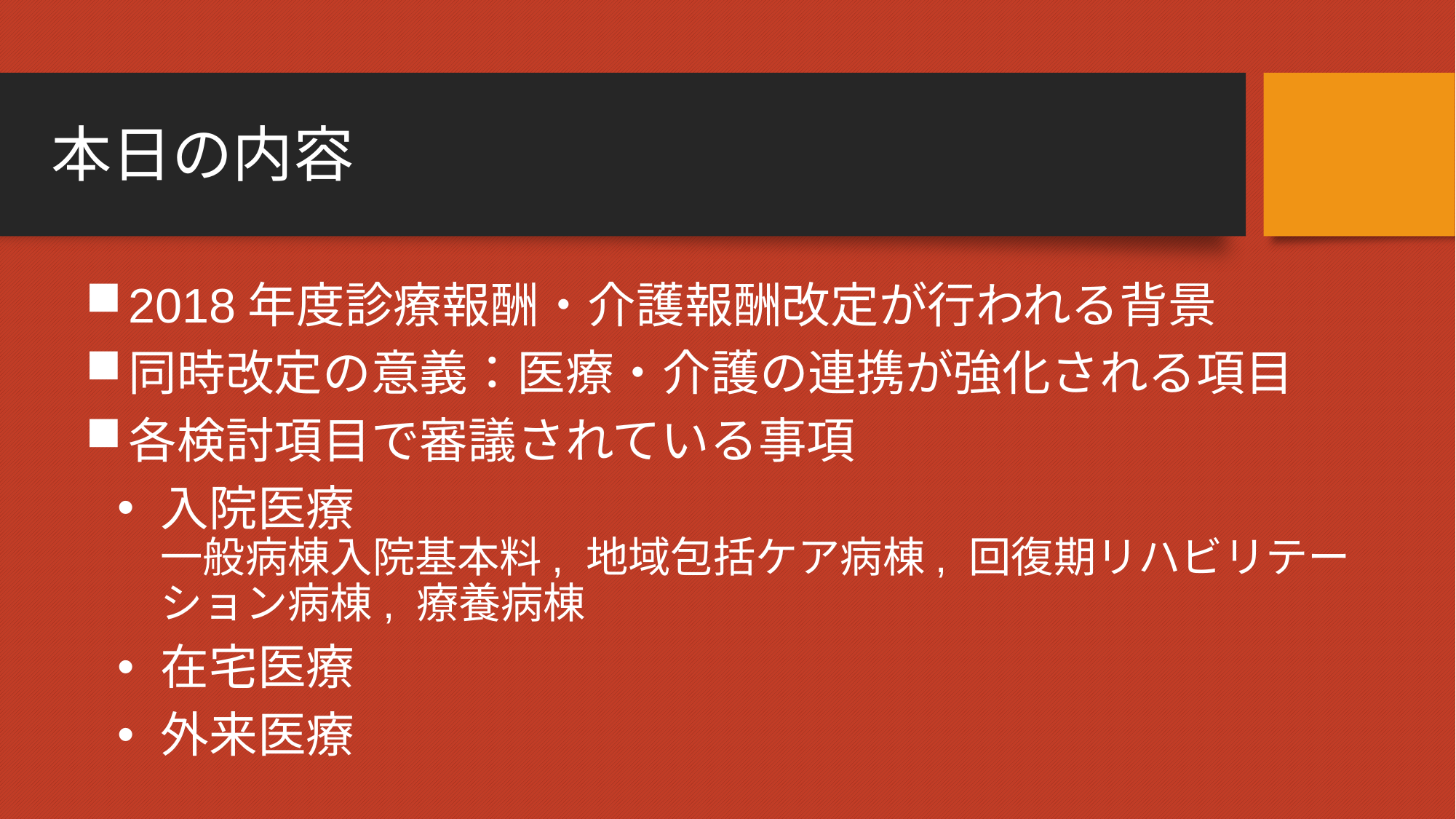

# 本日の内容
2018年度診療報酬・介護報酬改定が行われる背景
同時改定の意義：医療・介護の連携が強化される項目
各検討項目で審議されている事項
入院医療
一般病棟入院基本料, 地域包括ケア病棟, 回復期リハビリテーション病棟, 療養病棟
在宅医療
外来医療